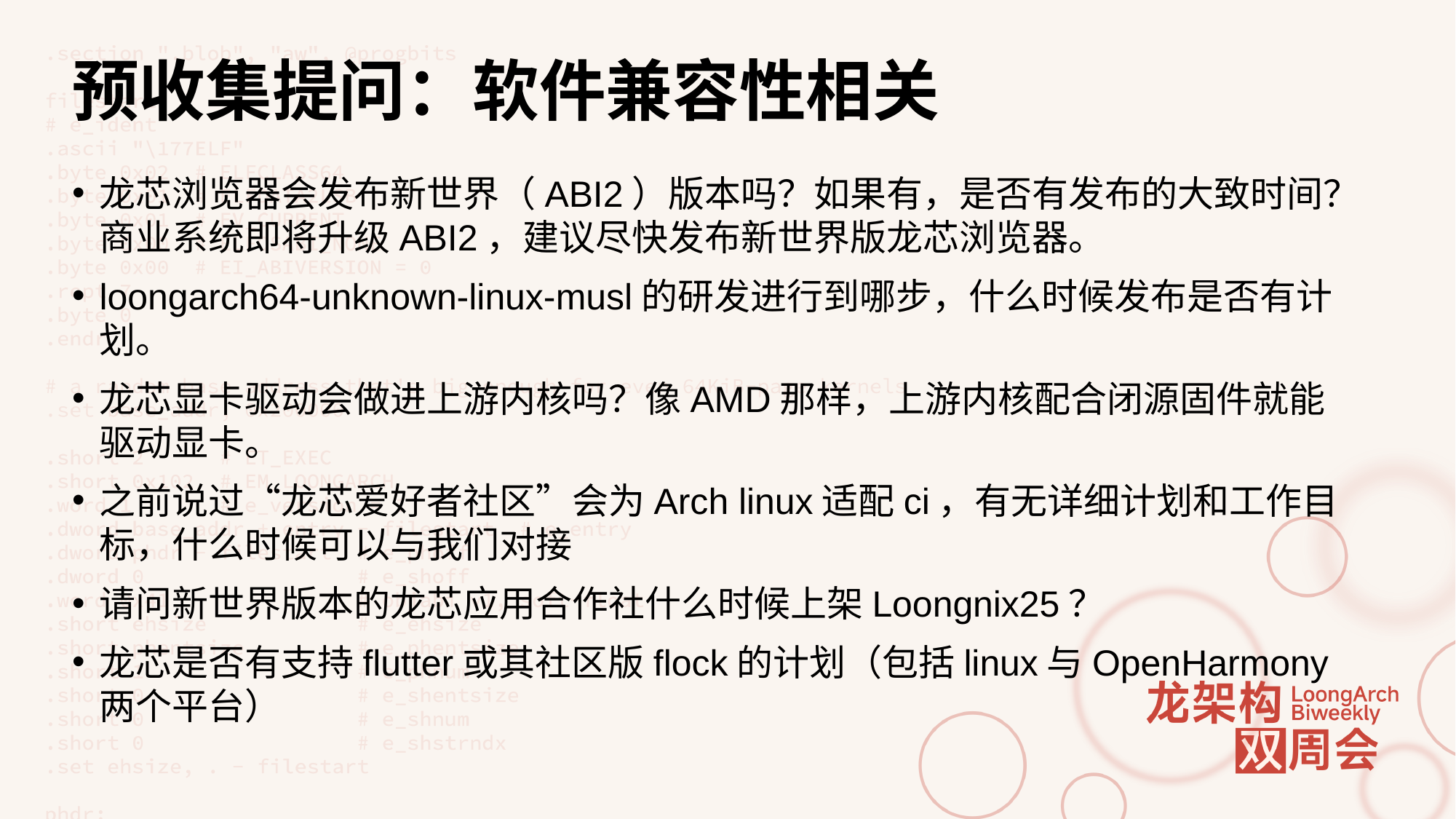

# 预收集提问：软件兼容性相关
龙芯浏览器会发布新世界（ABI2）版本吗？如果有，是否有发布的大致时间？商业系统即将升级ABI2，建议尽快发布新世界版龙芯浏览器。
loongarch64-unknown-linux-musl的研发进行到哪步，什么时候发布是否有计划。
龙芯显卡驱动会做进上游内核吗？像AMD那样，上游内核配合闭源固件就能驱动显卡。
之前说过“龙芯爱好者社区”会为Arch linux适配ci，有无详细计划和工作目标，什么时候可以与我们对接
请问新世界版本的龙芯应用合作社什么时候上架Loongnix25？
龙芯是否有支持flutter或其社区版flock的计划（包括linux与OpenHarmony两个平台）